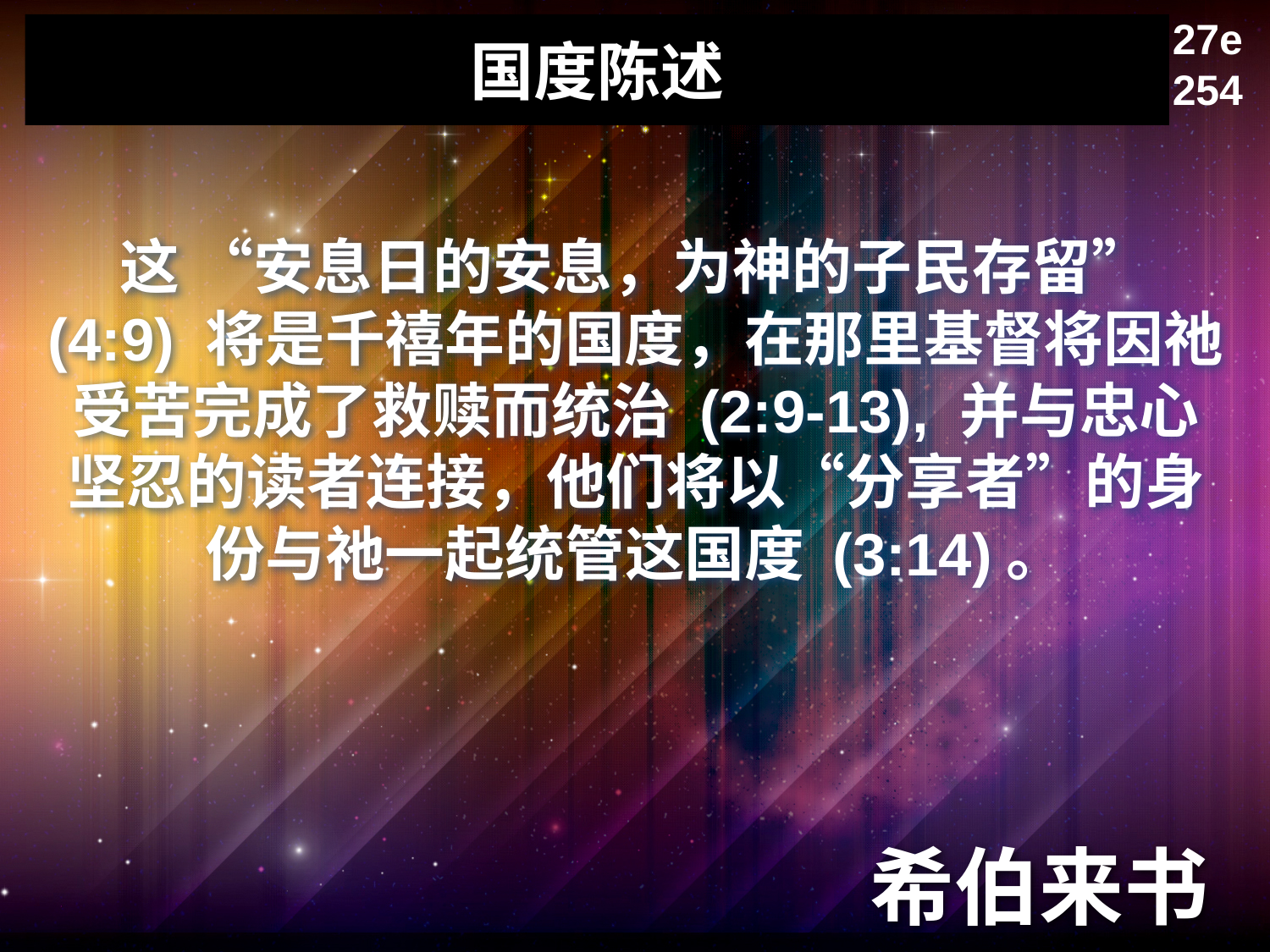

27e
254
# 国度陈述

这 “安息日的安息，为神的子民存留” (4:9) 将是千禧年的国度，在那里基督将因祂受苦完成了救赎而统治 (2:9-13), 并与忠心坚忍的读者连接，他们将以“分享者”的身份与祂一起统管这国度 (3:14)。
希伯来书